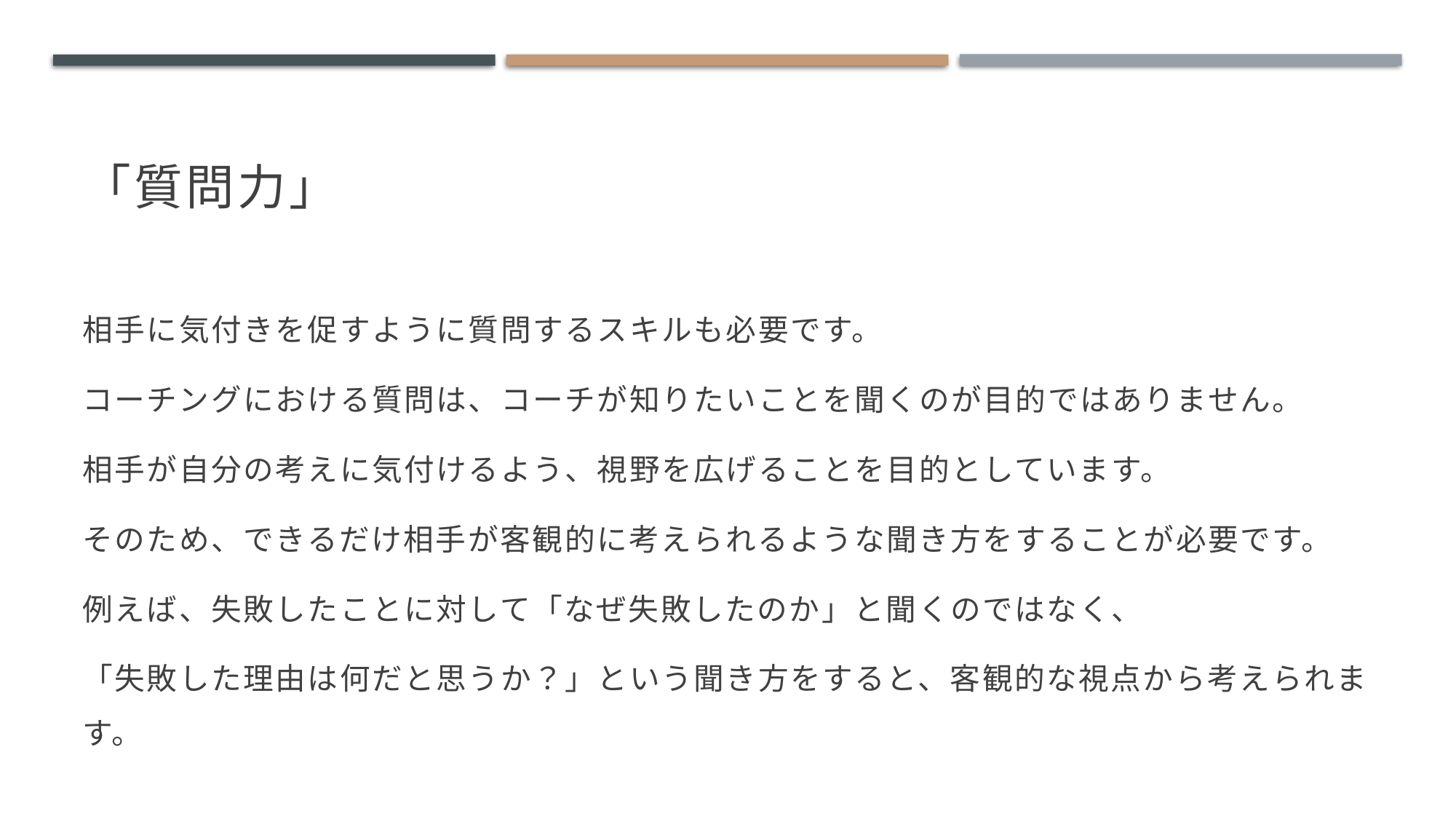

# 「質問力」
相手に気付きを促すように質問するスキルも必要です。
コーチングにおける質問は、コーチが知りたいことを聞くのが目的ではありません。
相手が自分の考えに気付けるよう、視野を広げることを目的としています。
そのため、できるだけ相手が客観的に考えられるような聞き方をすることが必要です。
例えば、失敗したことに対して「なぜ失敗したのか」と聞くのではなく、
「失敗した理由は何だと思うか？」という聞き方をすると、客観的な視点から考えられます。